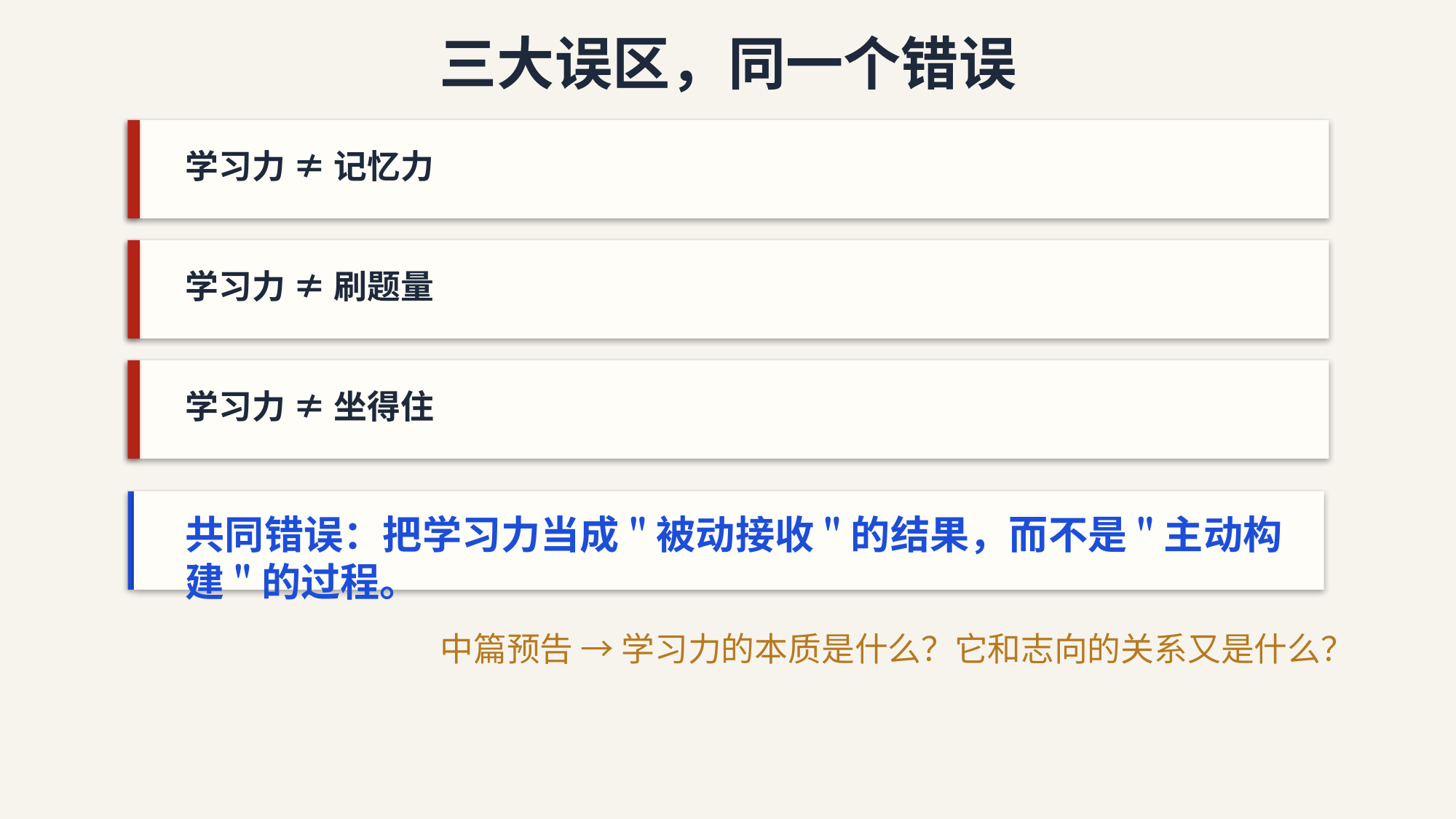

三大误区，同一个错误

学习力 ≠ 记忆力

学习力 ≠ 刷题量

学习力 ≠ 坐得住

共同错误：把学习力当成"被动接收"的结果，而不是"主动构建"的过程。
中篇预告 → 学习力的本质是什么？它和志向的关系又是什么？